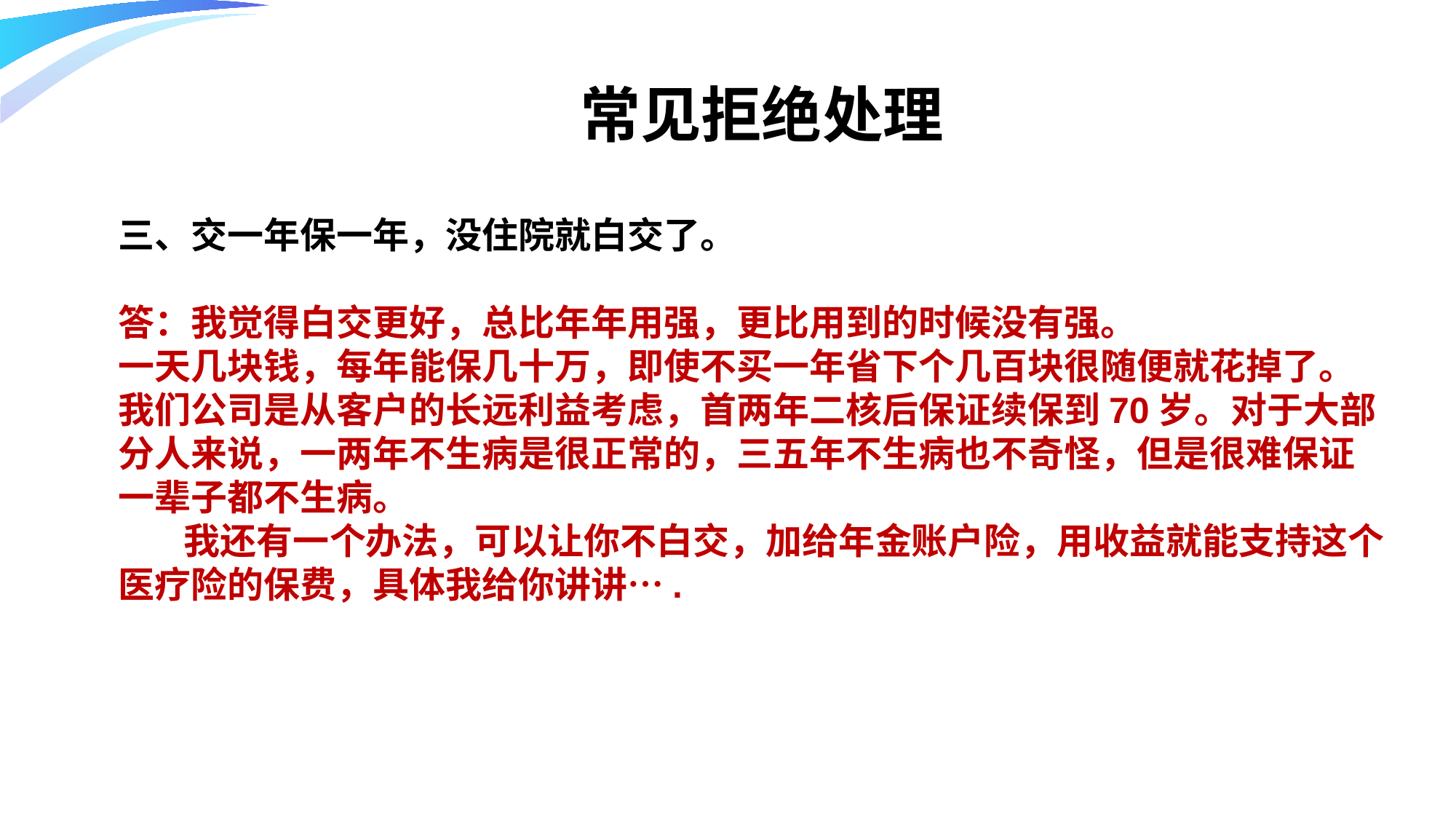

常见拒绝处理
三、交一年保一年，没住院就白交了。

答：我觉得白交更好，总比年年用强，更比用到的时候没有强。
一天几块钱，每年能保几十万，即使不买一年省下个几百块很随便就花掉了。
我们公司是从客户的长远利益考虑，首两年二核后保证续保到70岁。对于大部分人来说，一两年不生病是很正常的，三五年不生病也不奇怪，但是很难保证一辈子都不生病。
       我还有一个办法，可以让你不白交，加给年金账户险，用收益就能支持这个医疗险的保费，具体我给你讲讲….